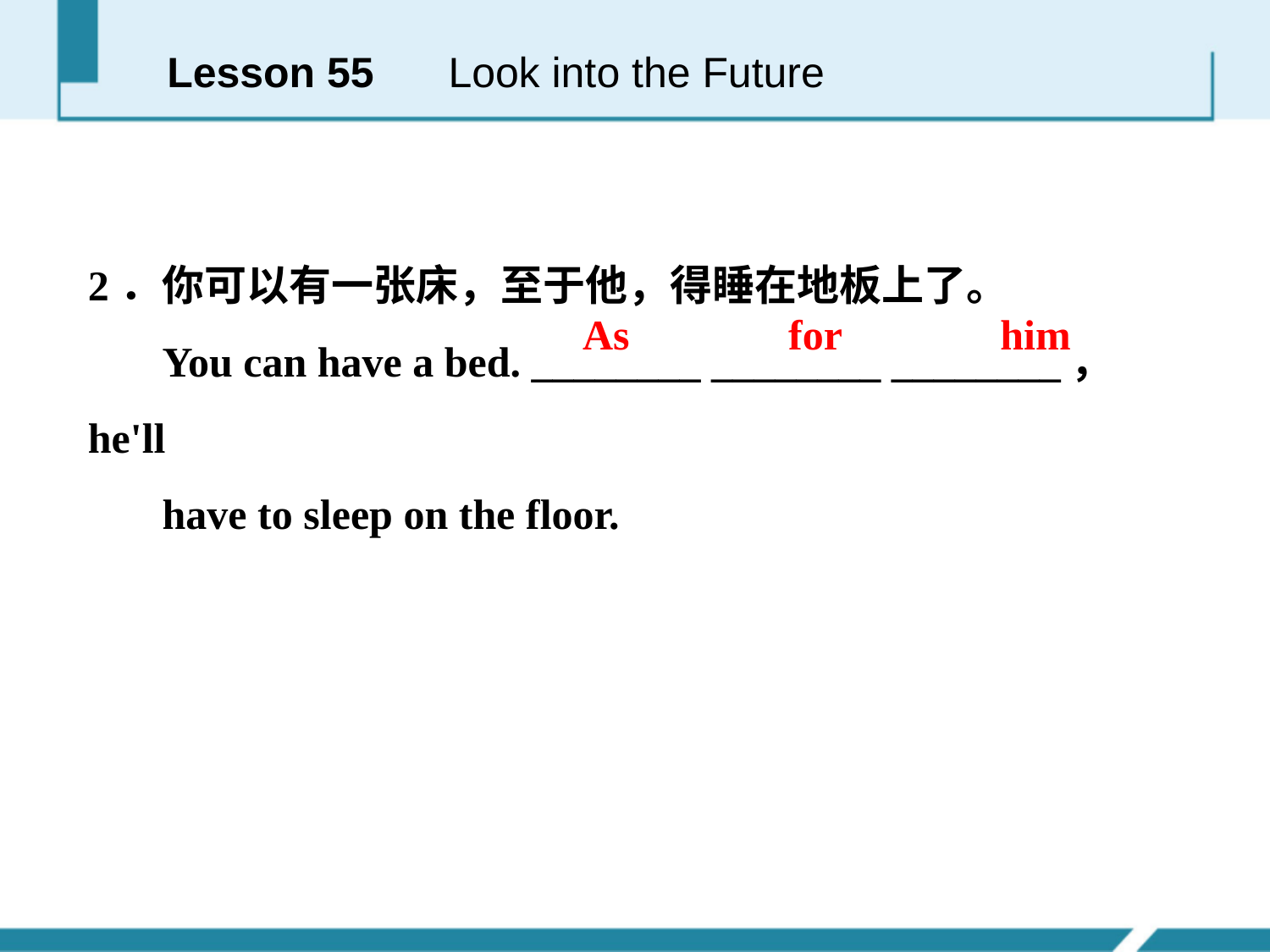

Lesson 55 　Look into the Future
2．你可以有一张床，至于他，得睡在地板上了。
       You can have a bed. ________ ________ ________， he'll
       have to sleep on the floor.
As               for               him